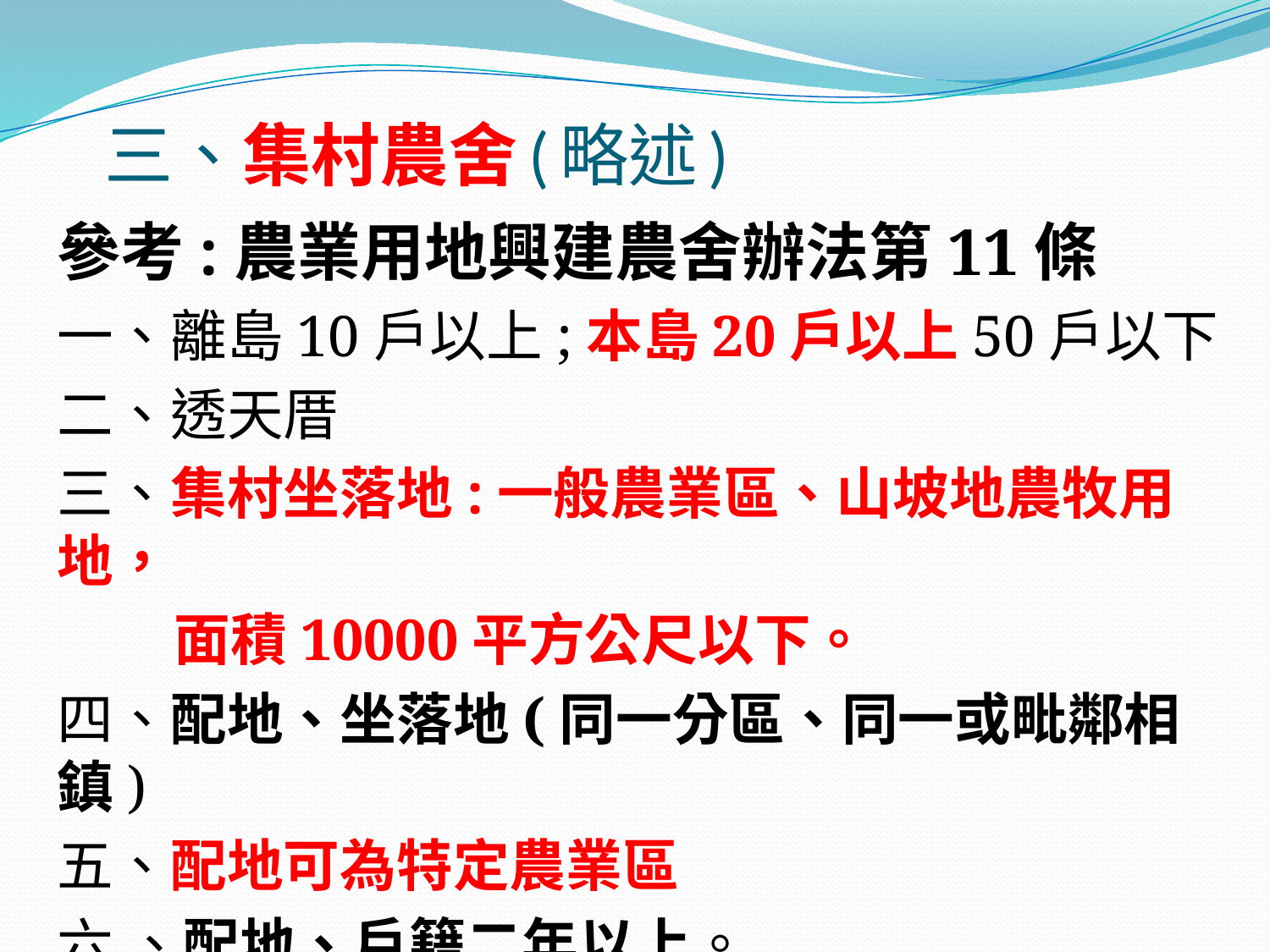

# 三、集村農舍(略述)
參考:農業用地興建農舍辦法第11條
一、離島10戶以上;本島20戶以上50戶以下
二、透天厝
三、集村坐落地:一般農業區、山坡地農牧用地，
        面積10000平方公尺以下。
四、配地、坐落地(同一分區、同一或毗鄰相鎮)
五、配地可為特定農業區
六 、配地、戶籍二年以上。